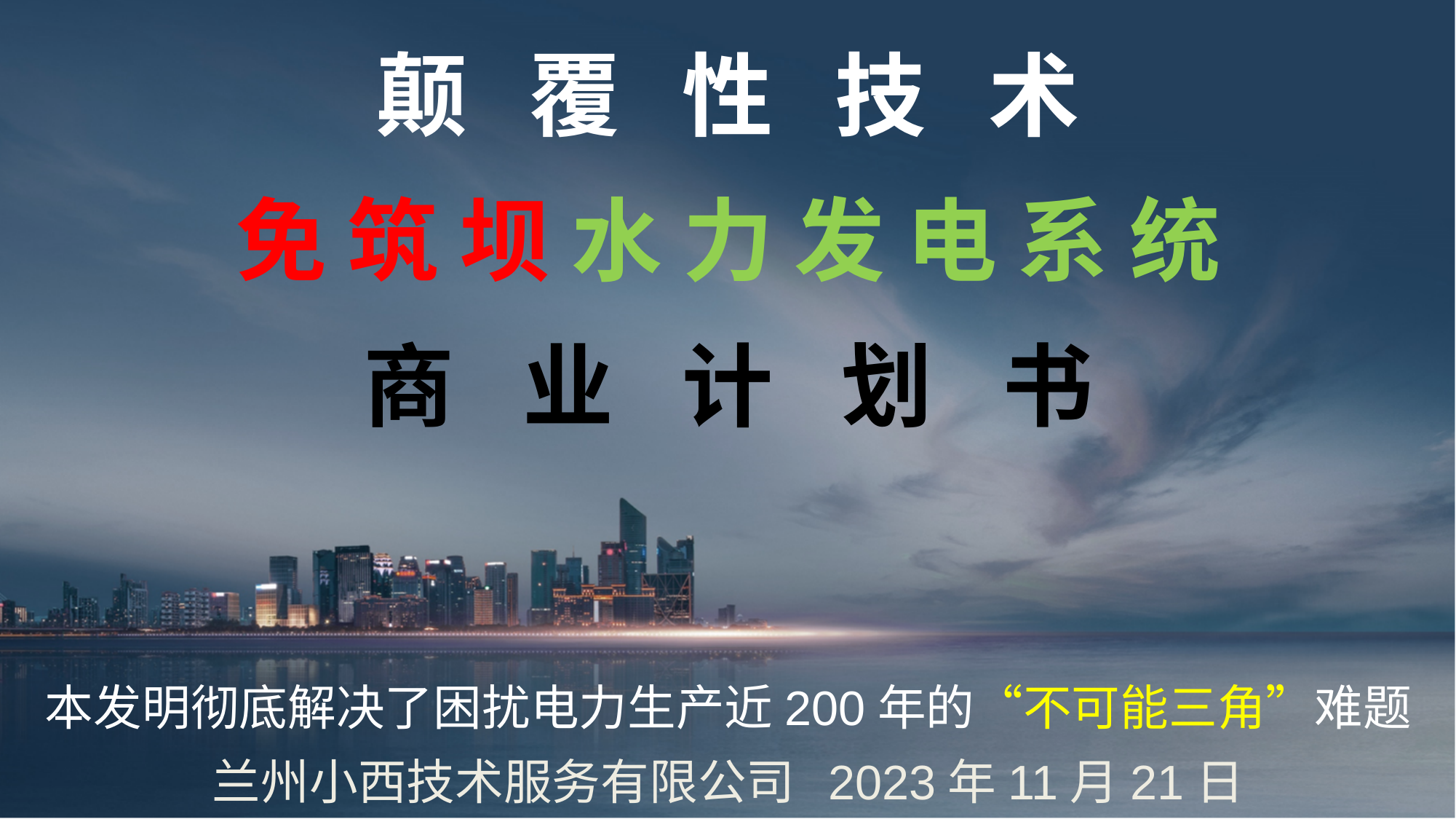

颠   覆   性   技   术
免 筑 坝 水 力 发 电 系 统
商  业  计  划  书

本发明彻底解决了困扰电力生产近200年的“不可能三角”难题
兰州小西技术服务有限公司  2023年11月21日
1